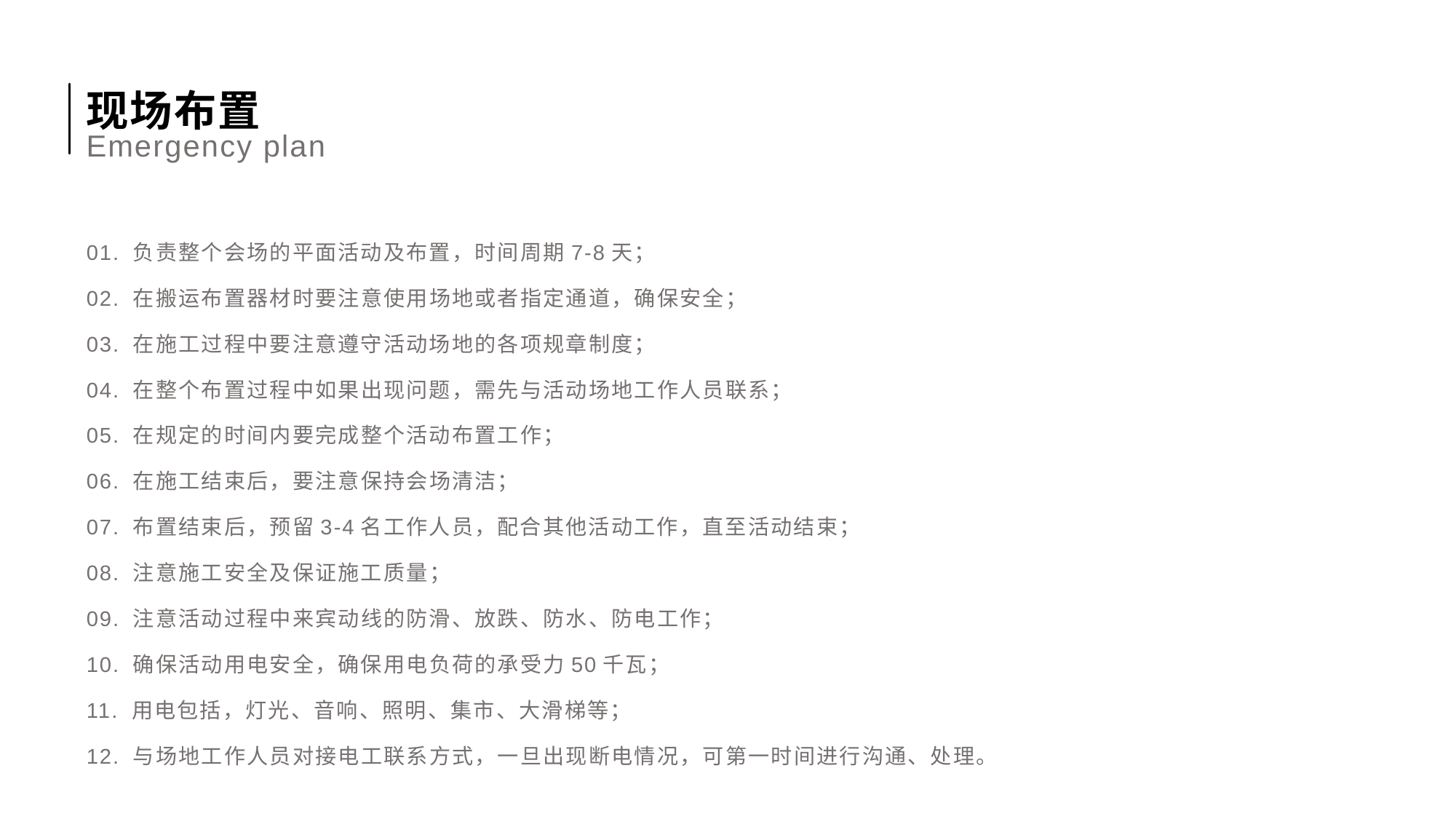

现场布置
Emergency plan

01. 负责整个会场的平面活动及布置，时间周期7-8天；
02. 在搬运布置器材时要注意使用场地或者指定通道，确保安全；
03. 在施工过程中要注意遵守活动场地的各项规章制度；
04. 在整个布置过程中如果出现问题，需先与活动场地工作人员联系；
05. 在规定的时间内要完成整个活动布置工作；
06. 在施工结束后，要注意保持会场清洁；
07. 布置结束后，预留3-4名工作人员，配合其他活动工作，直至活动结束；
08. 注意施工安全及保证施工质量；
09. 注意活动过程中来宾动线的防滑、放跌、防水、防电工作；
10. 确保活动用电安全，确保用电负荷的承受力50千瓦；
11. 用电包括，灯光、音响、照明、集市、大滑梯等；
12. 与场地工作人员对接电工联系方式，一旦出现断电情况，可第一时间进行沟通、处理。